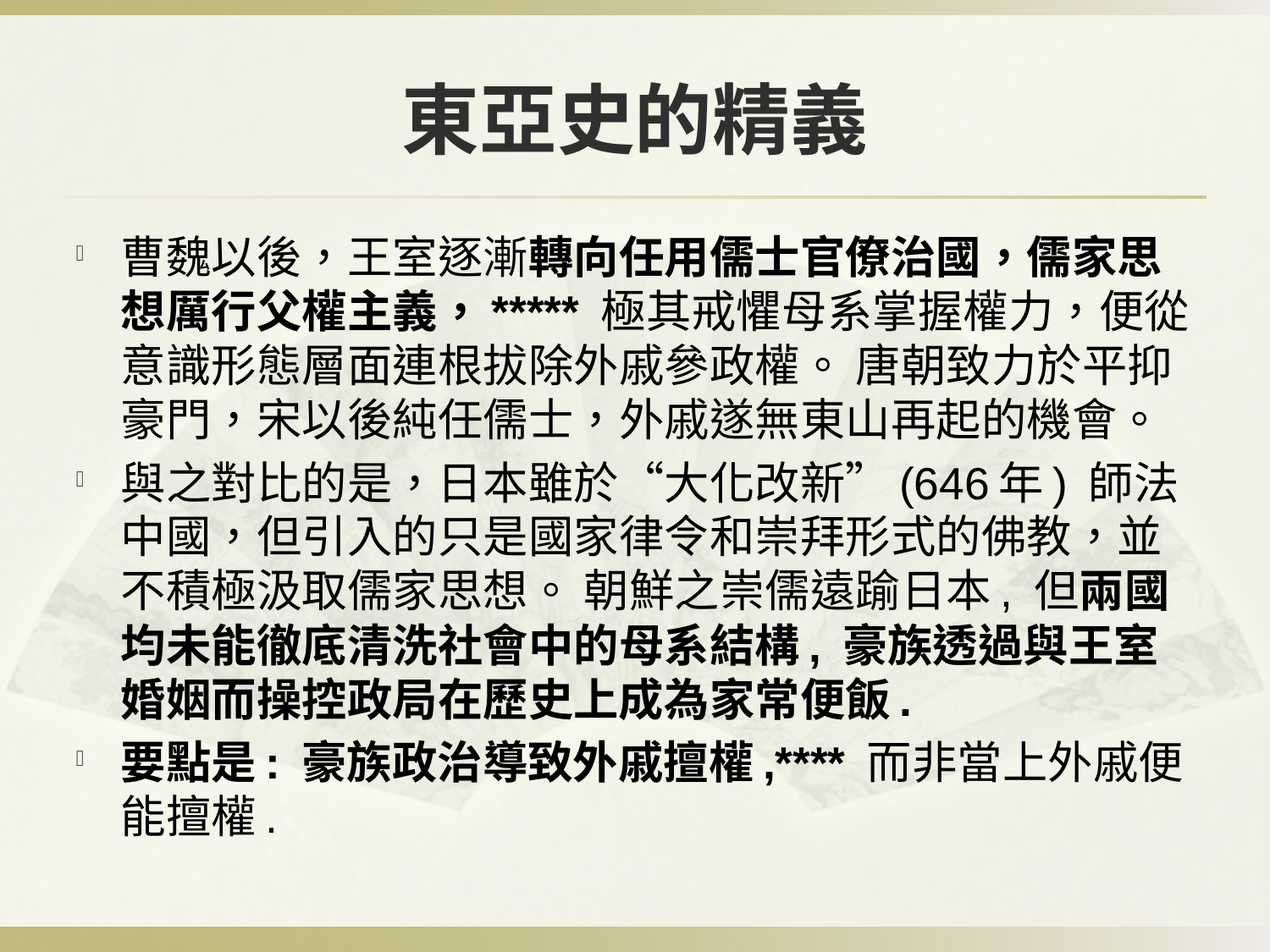

# 東亞史的精義
曹魏以後，王室逐漸轉向任用儒士官僚治國，儒家思想厲行父權主義，***** 極其戒懼母系掌握權力，便從意識形態層面連根拔除外戚參政權。 唐朝致力於平抑豪門，宋以後純任儒士，外戚遂無東山再起的機會。
與之對比的是，日本雖於“大化改新”(646年) 師法中國，但引入的只是國家律令和崇拜形式的佛教，並不積極汲取儒家思想。 朝鮮之崇儒遠踰日本, 但兩國均未能徹底清洗社會中的母系結構, 豪族透過與王室婚姻而操控政局在歷史上成為家常便飯.
要點是: 豪族政治導致外戚擅權,**** 而非當上外戚便能擅權.